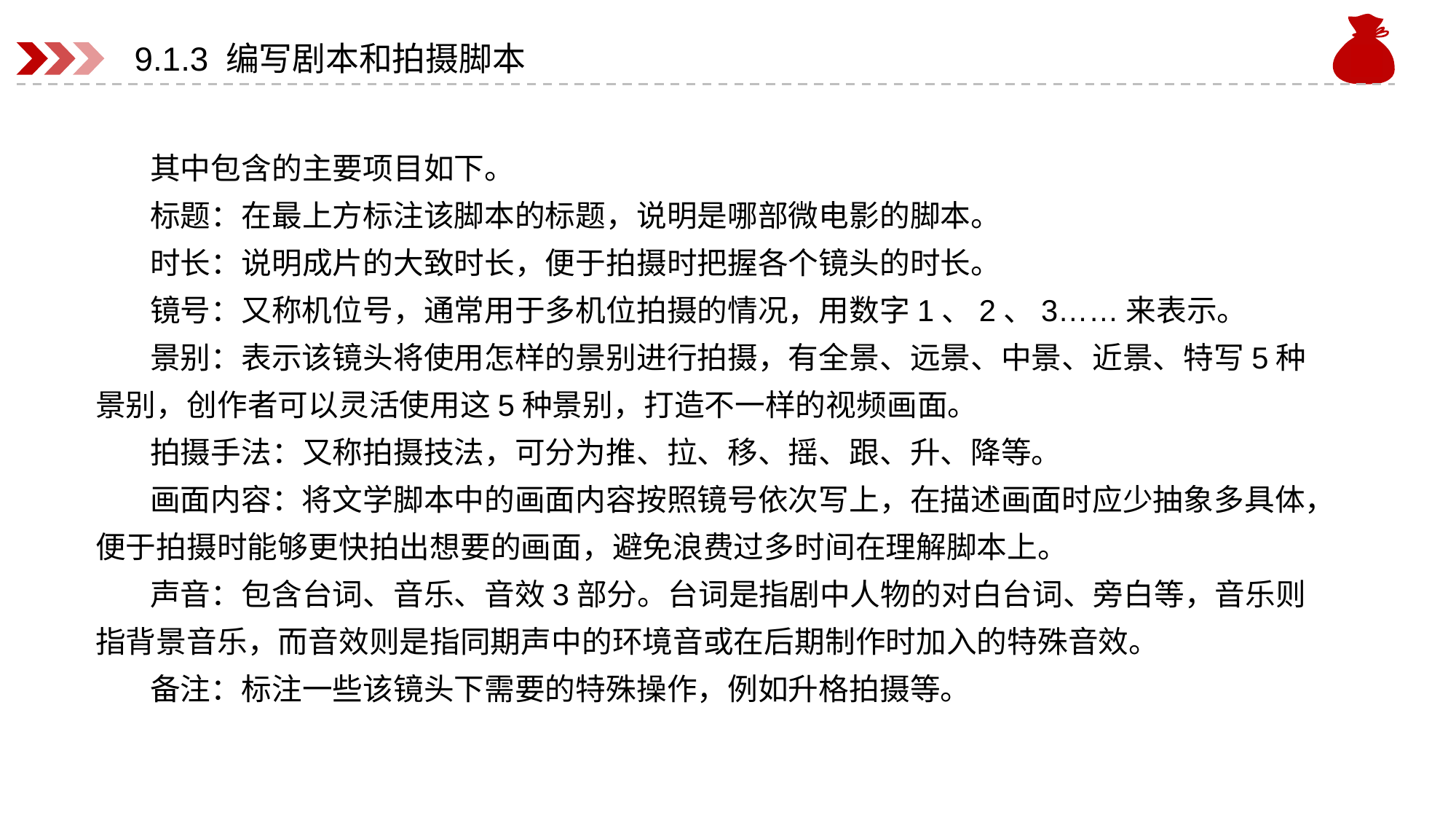

# 9.1.3 编写剧本和拍摄脚本
15
其中包含的主要项目如下。
标题：在最上方标注该脚本的标题，说明是哪部微电影的脚本。
时长：说明成片的大致时长，便于拍摄时把握各个镜头的时长。
镜号：又称机位号，通常用于多机位拍摄的情况，用数字1、2、3……来表示。
景别：表示该镜头将使用怎样的景别进行拍摄，有全景、远景、中景、近景、特写5种景别，创作者可以灵活使用这5种景别，打造不一样的视频画面。
拍摄手法：又称拍摄技法，可分为推、拉、移、摇、跟、升、降等。
画面内容：将文学脚本中的画面内容按照镜号依次写上，在描述画面时应少抽象多具体，便于拍摄时能够更快拍出想要的画面，避免浪费过多时间在理解脚本上。
声音：包含台词、音乐、音效3部分。台词是指剧中人物的对白台词、旁白等，音乐则指背景音乐，而音效则是指同期声中的环境音或在后期制作时加入的特殊音效。
备注：标注一些该镜头下需要的特殊操作，例如升格拍摄等。